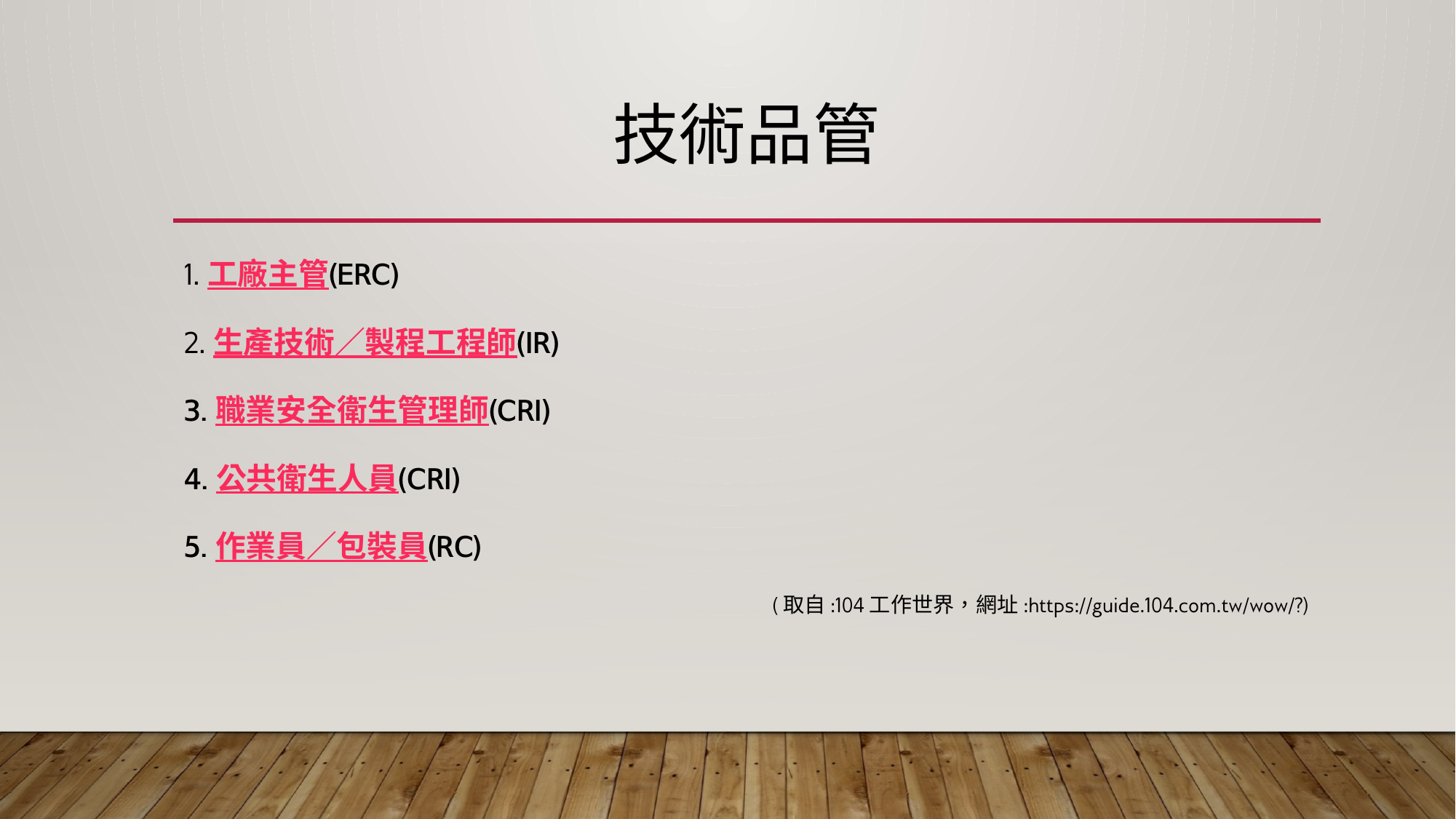

# 技術品管
1.工廠主管(ERC)
2.生產技術∕製程工程師(IR)
3.職業安全衛生管理師(CRI)
4.公共衛生人員(CRI)
5.作業員∕包裝員(RC)
(取自:104工作世界，網址:https://guide.104.com.tw/wow/?)